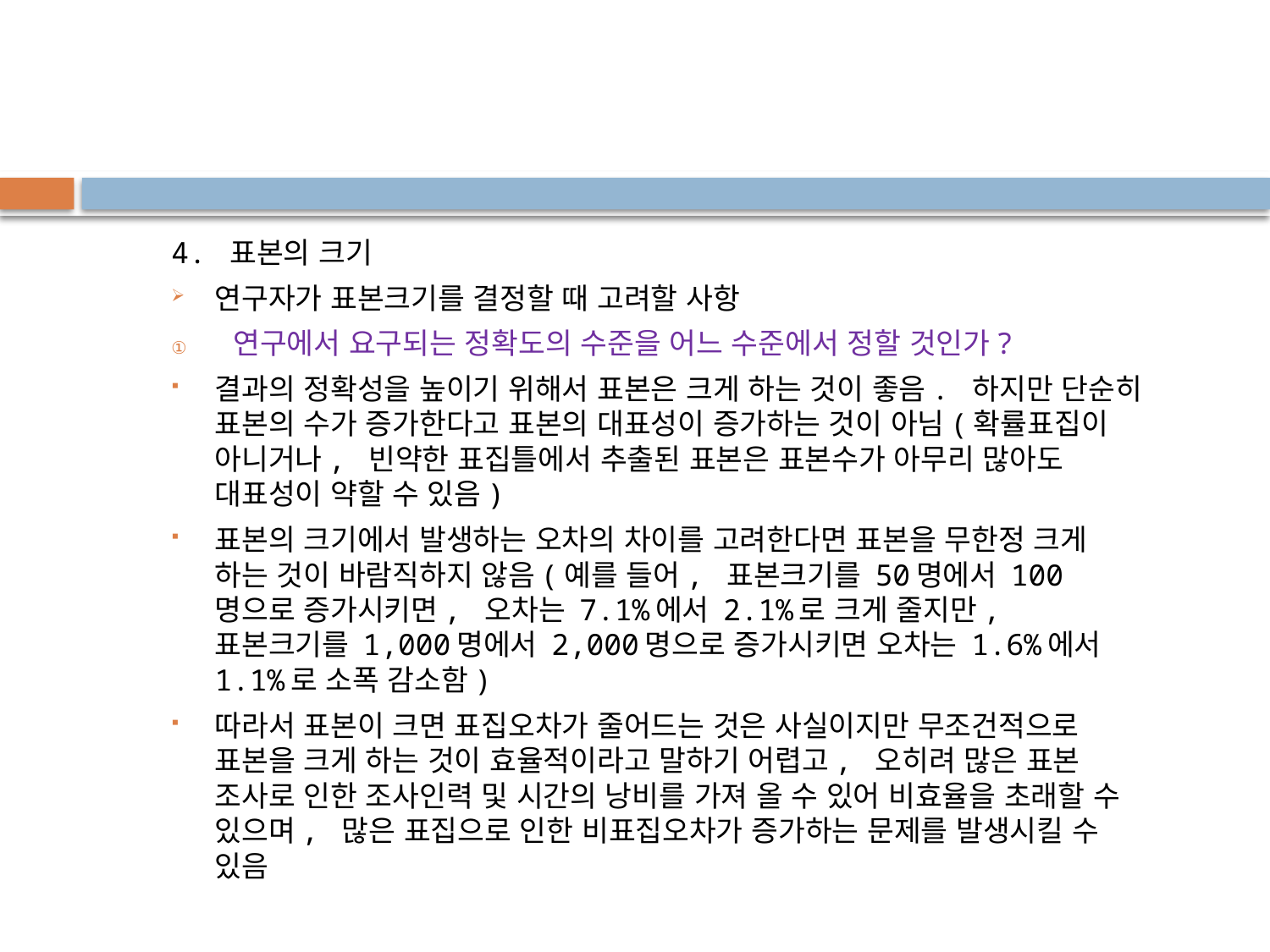

4. 표본의 크기
연구자가 표본크기를 결정할 때 고려할 사항
연구에서 요구되는 정확도의 수준을 어느 수준에서 정할 것인가?
결과의 정확성을 높이기 위해서 표본은 크게 하는 것이 좋음. 하지만 단순히 표본의 수가 증가한다고 표본의 대표성이 증가하는 것이 아님(확률표집이 아니거나, 빈약한 표집틀에서 추출된 표본은 표본수가 아무리 많아도 대표성이 약할 수 있음)
표본의 크기에서 발생하는 오차의 차이를 고려한다면 표본을 무한정 크게 하는 것이 바람직하지 않음(예를 들어, 표본크기를 50명에서 100명으로 증가시키면, 오차는 7.1%에서 2.1%로 크게 줄지만, 표본크기를 1,000명에서 2,000명으로 증가시키면 오차는 1.6%에서 1.1%로 소폭 감소함)
따라서 표본이 크면 표집오차가 줄어드는 것은 사실이지만 무조건적으로 표본을 크게 하는 것이 효율적이라고 말하기 어렵고, 오히려 많은 표본 조사로 인한 조사인력 및 시간의 낭비를 가져 올 수 있어 비효율을 초래할 수 있으며, 많은 표집으로 인한 비표집오차가 증가하는 문제를 발생시킬 수 있음